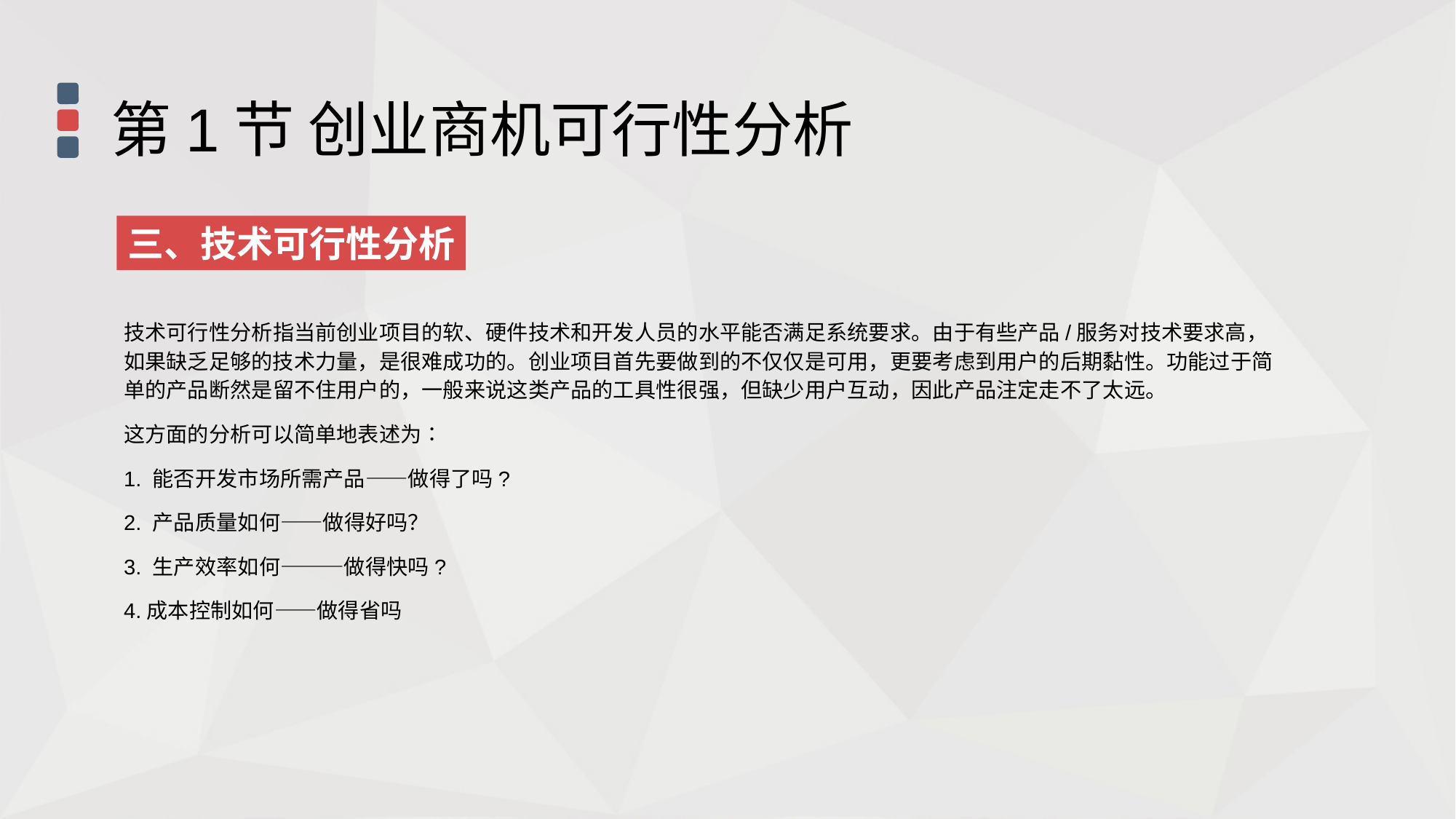

第1节 创业商机可行性分析
三、技术可行性分析
技术可行性分析指当前创业项目的软、硬件技术和开发人员的水平能否满足系统要求。由于有些产品/服务对技术要求高，如果缺乏足够的技术力量，是很难成功的。创业项目首先要做到的不仅仅是可用，更要考虑到用户的后期黏性。功能过于简单的产品断然是留不住用户的，一般来说这类产品的工具性很强，但缺少用户互动，因此产品注定走不了太远。
这方面的分析可以简单地表述为∶
1. 能否开发市场所需产品——做得了吗?
2. 产品质量如何——做得好吗？
3. 生产效率如何———做得快吗?
4.成本控制如何——做得省吗